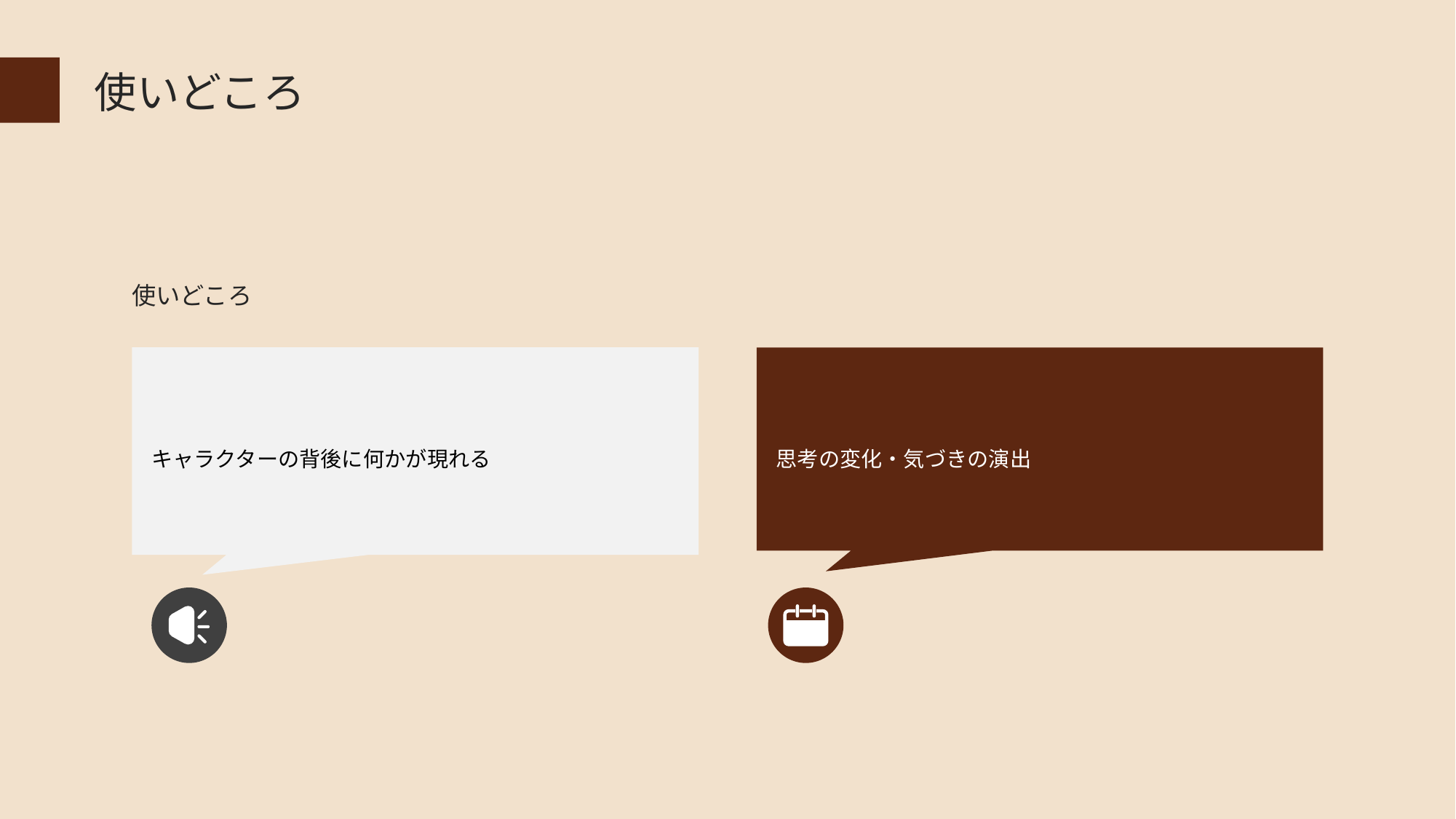

使いどころ
使いどころ

キャラクターの背後に何かが現れる
思考の変化・気づきの演出